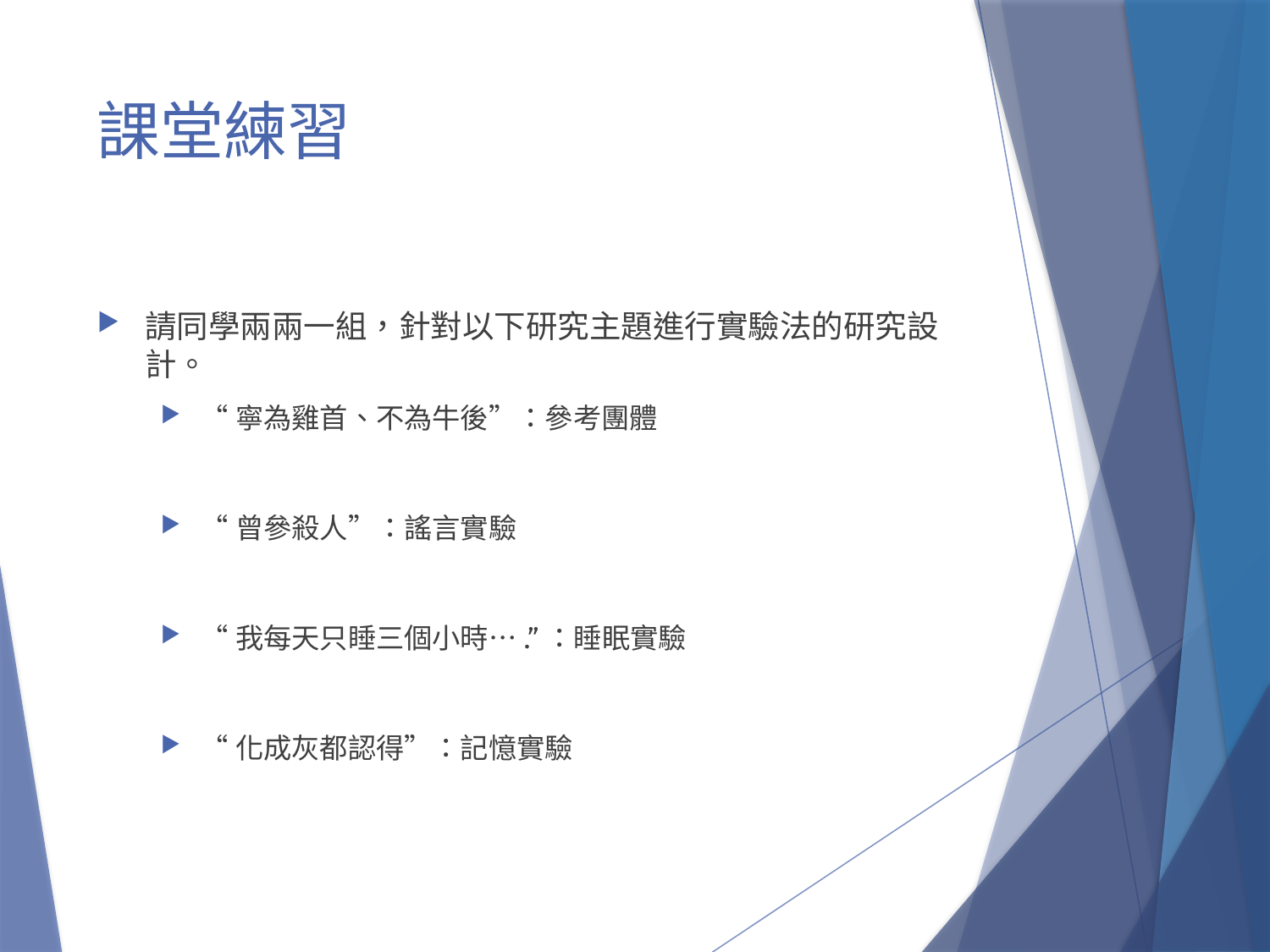

# 課堂練習
請同學兩兩一組，針對以下研究主題進行實驗法的研究設計。
“寧為雞首、不為牛後”：參考團體

“曾參殺人”：謠言實驗

“我每天只睡三個小時….”：睡眠實驗

“化成灰都認得”：記憶實驗